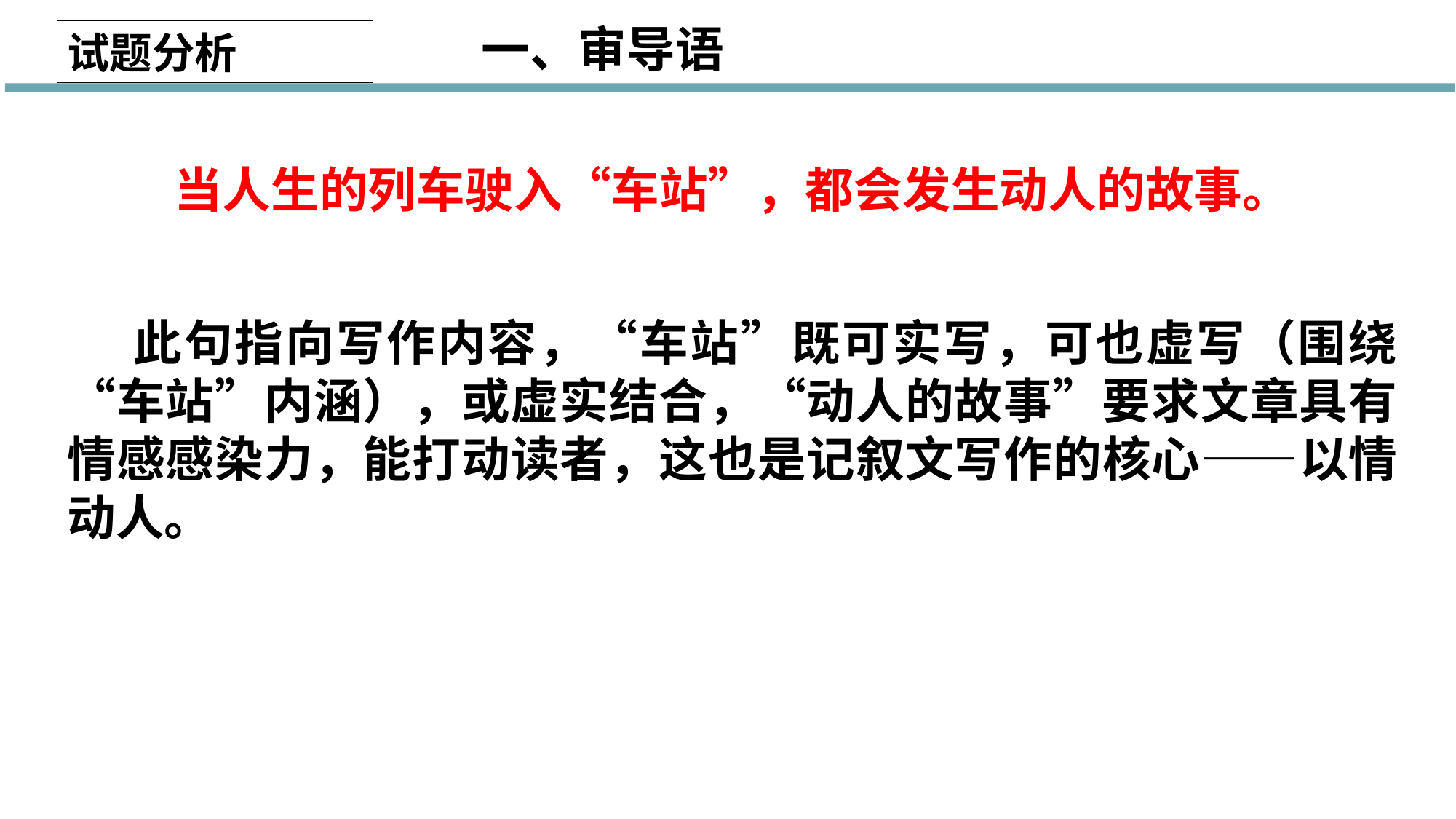

一、审导语

试题分析

当人生的列车驶入“车站”，都会发生动人的故事。
    此句指向写作内容，“车站”既可实写，可也虚写（围绕“车站”内涵），或虚实结合，“动人的故事”要求文章具有情感感染力，能打动读者，这也是记叙文写作的核心——以情动人。